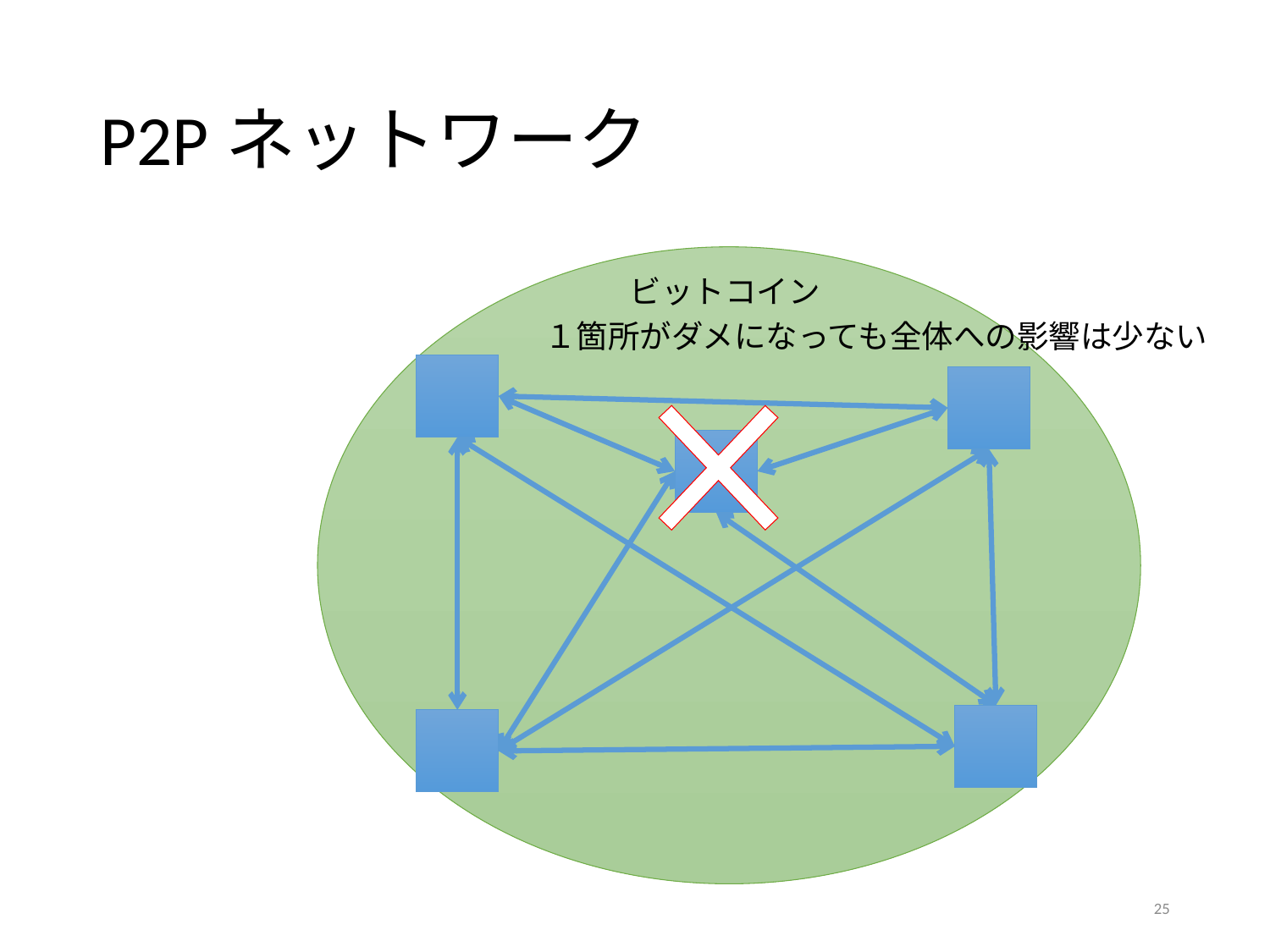

# P2Pネットワーク

ビットコイン
１箇所がダメになっても全体への影響は少ない

25